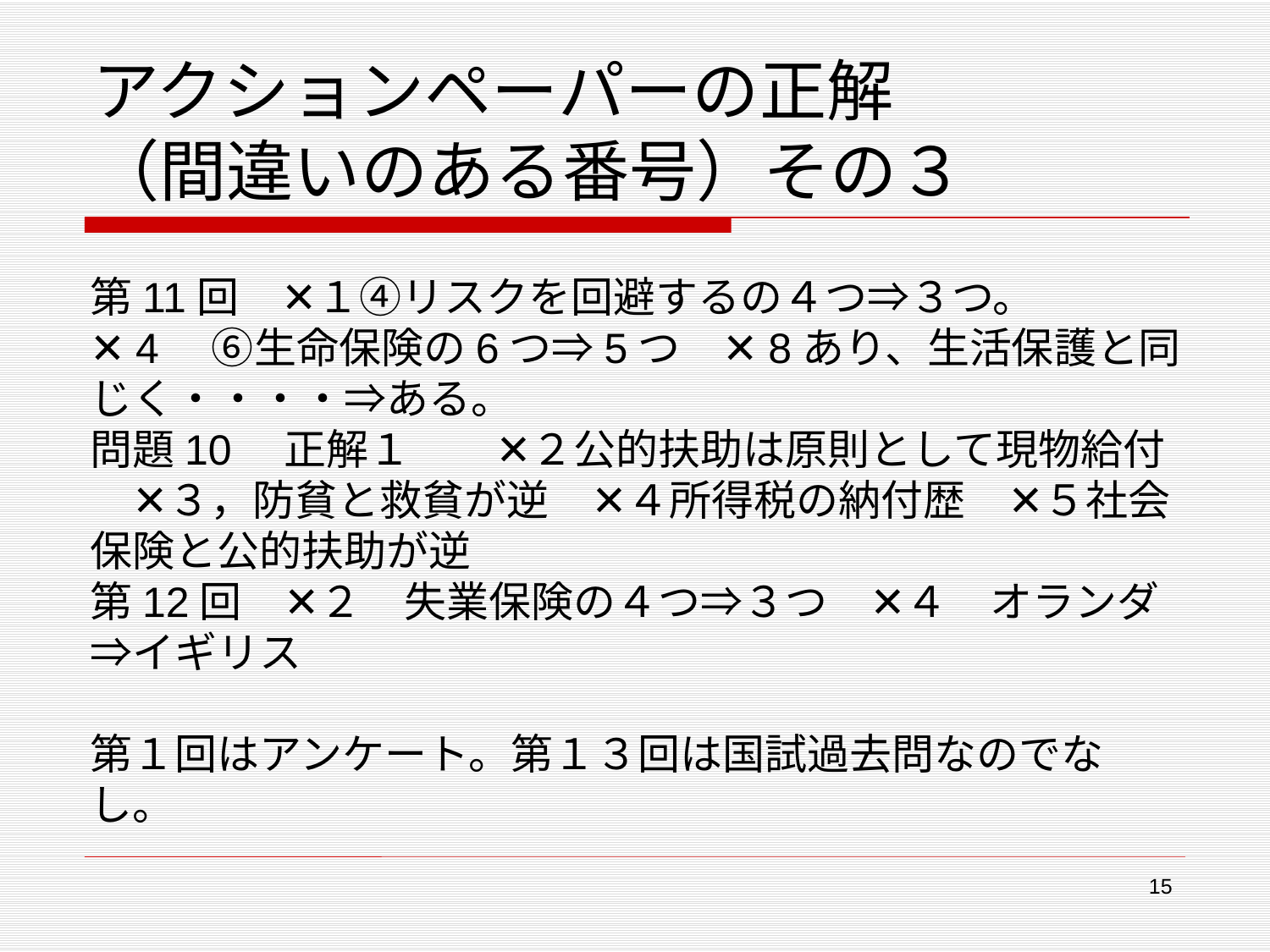

# アクションペーパーの正解 （間違いのある番号）その３

第11回　✕１④リスクを回避するの４つ⇒３つ。　✕4　⑥生命保険の6つ⇒5つ　✕8あり、生活保護と同じく・・・・⇒ある。
問題10　正解１　　✕２公的扶助は原則として現物給付　✕３，防貧と救貧が逆　✕４所得税の納付歴　✕５社会保険と公的扶助が逆
第12回　✕２　失業保険の４つ⇒３つ　✕４　オランダ⇒イギリス

第１回はアンケート。第１３回は国試過去問なのでなし。
15